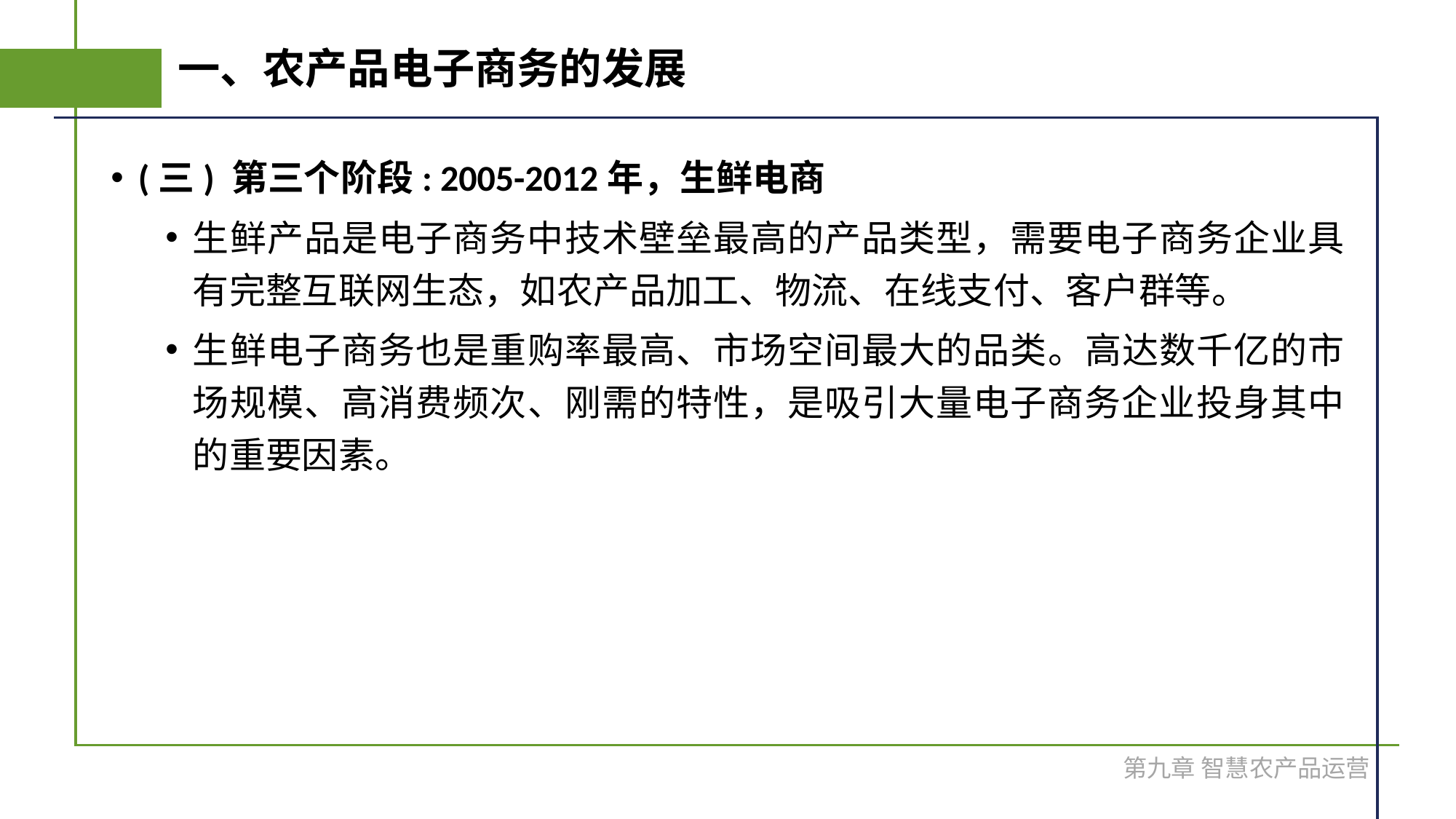

# 一、农产品电子商务的发展
(三) 第三个阶段: 2005-2012年，生鲜电商
生鲜产品是电子商务中技术壁垒最高的产品类型，需要电子商务企业具有完整互联网生态，如农产品加工、物流、在线支付、客户群等。
生鲜电子商务也是重购率最高、市场空间最大的品类。高达数千亿的市场规模、高消费频次、刚需的特性，是吸引大量电子商务企业投身其中的重要因素。
第九章 智慧农产品运营